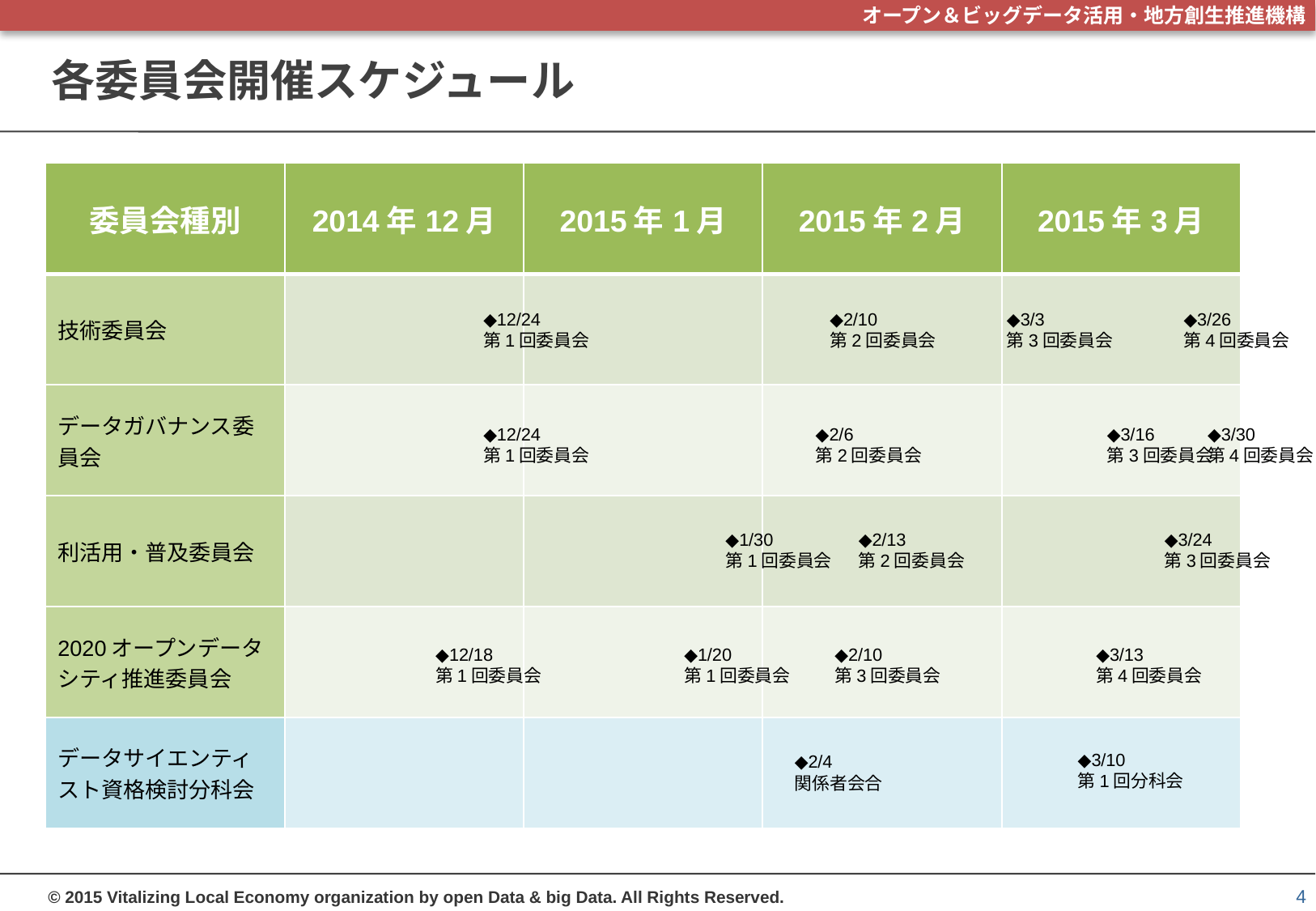

# 各委員会開催スケジュール
| 委員会種別 | 2014年12月 | 2015年1月 | 2015年2月 | 2015年3月 |
| --- | --- | --- | --- | --- |
| 技術委員会 |  |  |  |  |
| データガバナンス委員会 |  |  |  |  |
| 利活用・普及委員会 |  |  |  |  |
| 2020オープンデータシティ推進委員会 |  |  |  |  |
| データサイエンティスト資格検討分科会 |  |  |  |  |
◆12/24
第1回委員会
◆2/10
第2回委員会
◆3/3
第3回委員会
◆3/26
第4回委員会
◆2/6
第2回委員会
◆3/16
第3回委員会
◆3/30
第4回委員会
◆12/24
第1回委員会
◆2/13
第2回委員会
◆3/24
第3回委員会
◆1/30
第1回委員会
◆12/18
第1回委員会
◆1/20
第1回委員会
◆2/10
第3回委員会
◆3/13
第4回委員会
◆3/10
第1回分科会
◆2/4
関係者会合
4